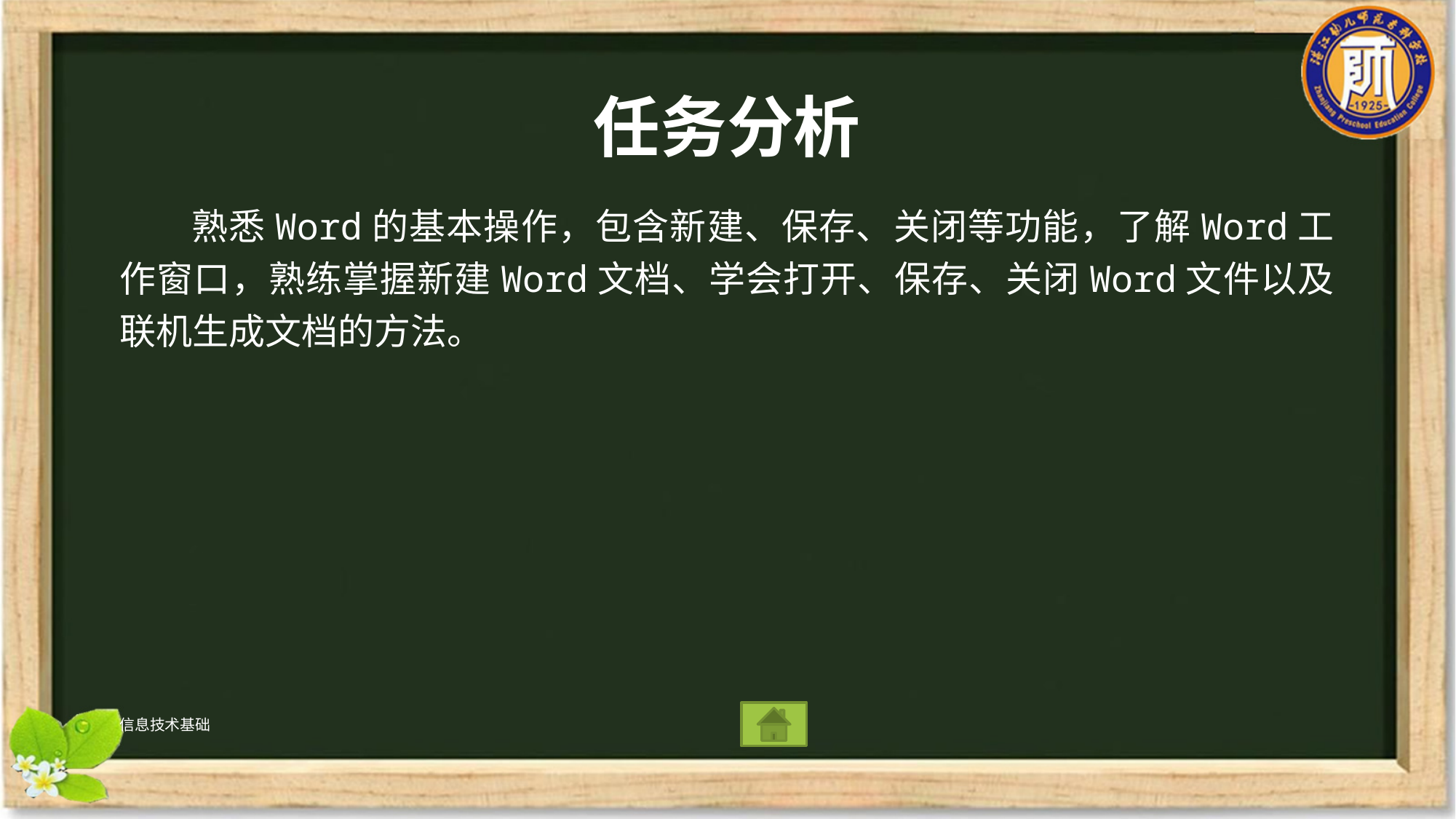

# 任务分析
熟悉Word的基本操作，包含新建、保存、关闭等功能，了解Word工作窗口，熟练掌握新建Word文档、学会打开、保存、关闭Word文件以及联机生成文档的方法。
信息技术基础